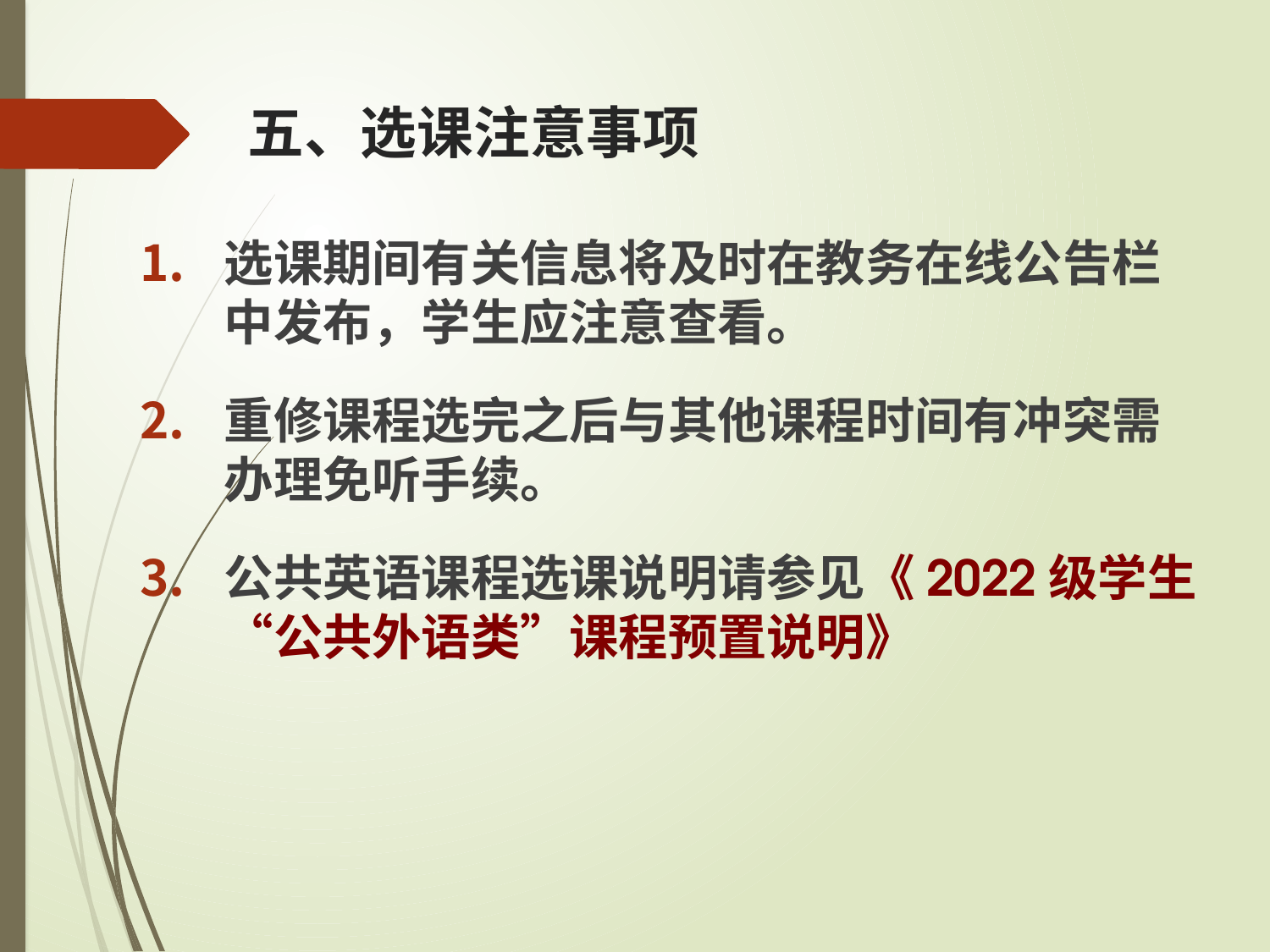

# 五、选课注意事项
选课期间有关信息将及时在教务在线公告栏中发布，学生应注意查看。
重修课程选完之后与其他课程时间有冲突需办理免听手续。
公共英语课程选课说明请参见《2022级学生“公共外语类”课程预置说明》